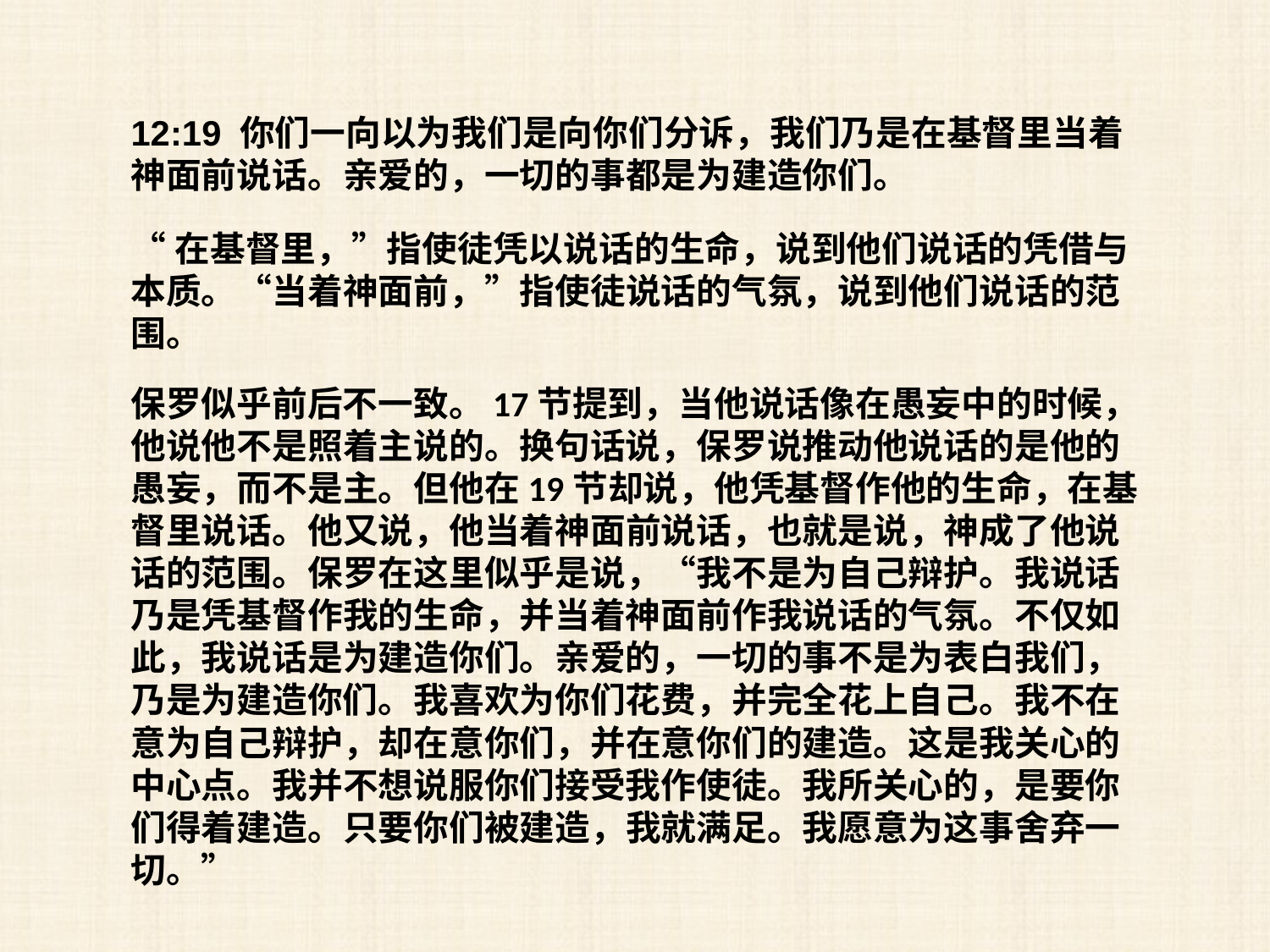

12:19 你们一向以为我们是向你们分诉，我们乃是在基督里当着神面前说话。亲爱的，一切的事都是为建造你们。
“在基督里，”指使徒凭以说话的生命，说到他们说话的凭借与本质。“当着神面前，”指使徒说话的气氛，说到他们说话的范围。
保罗似乎前后不一致。17节提到，当他说话像在愚妄中的时候，他说他不是照着主说的。换句话说，保罗说推动他说话的是他的愚妄，而不是主。但他在19节却说，他凭基督作他的生命，在基督里说话。他又说，他当着神面前说话，也就是说，神成了他说话的范围。保罗在这里似乎是说，“我不是为自己辩护。我说话乃是凭基督作我的生命，并当着神面前作我说话的气氛。不仅如此，我说话是为建造你们。亲爱的，一切的事不是为表白我们，乃是为建造你们。我喜欢为你们花费，并完全花上自己。我不在意为自己辩护，却在意你们，并在意你们的建造。这是我关心的中心点。我并不想说服你们接受我作使徒。我所关心的，是要你们得着建造。只要你们被建造，我就满足。我愿意为这事舍弃一切。”